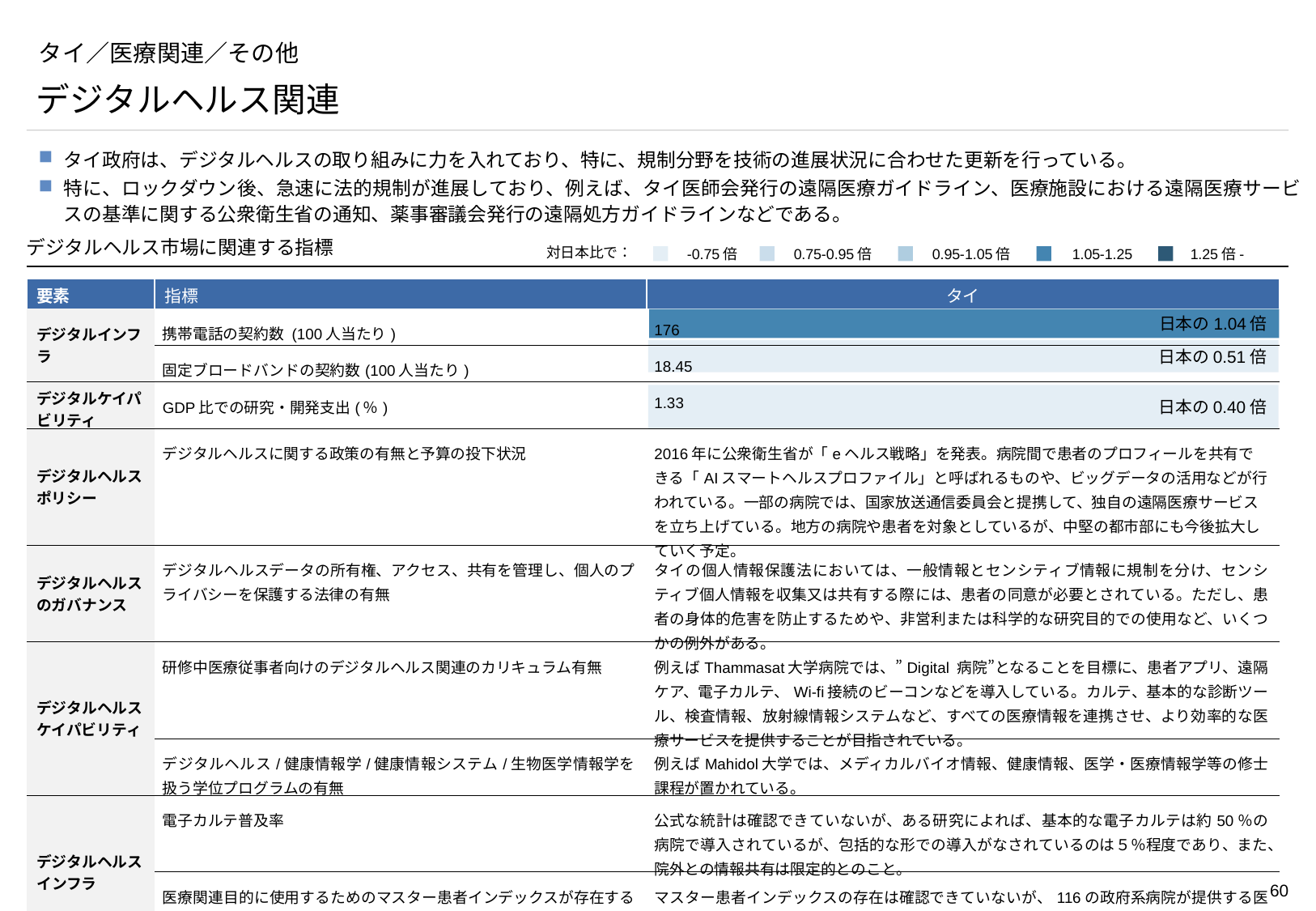

# タイ／医療関連／その他
デジタルヘルス関連
タイ政府は、デジタルヘルスの取り組みに力を入れており、特に、規制分野を技術の進展状況に合わせた更新を行っている。
特に、ロックダウン後、急速に法的規制が進展しており、例えば、タイ医師会発行の遠隔医療ガイドライン、医療施設における遠隔医療サービスの基準に関する公衆衛生省の通知、薬事審議会発行の遠隔処方ガイドラインなどである。
デジタルヘルス市場に関連する指標
対日本比で：
-0.75倍

0.75-0.95倍

0.95-1.05倍

1.05-1.25

1.25倍-

| 要素 | 指標 | タイ |
| --- | --- | --- |
| デジタルインフラ | 携帯電話の契約数 (100人当たり) | 176 |
| デジタルケイパビリティ | 固定ブロードバンドの契約数(100人当たり) | 18.45 |
| デジタルケイパビリティ | GDP比での研究・開発支出(％) | 1.33 |
| デジタルヘルスポリシー | デジタルヘルスに関する政策の有無と予算の投下状況 | 2016年に公衆衛生省が「eヘルス戦略」を発表。病院間で患者のプロフィールを共有できる「AIスマートヘルスプロファイル」と呼ばれるものや、ビッグデータの活用などが行われている。一部の病院では、国家放送通信委員会と提携して、独自の遠隔医療サービスを立ち上げている。地方の病院や患者を対象としているが、中堅の都市部にも今後拡大していく予定。 |
| デジタルヘルスのガバナンス | デジタルヘルスデータの所有権、アクセス、共有を管理し、個人のプライバシーを保護する法律の有無 | タイの個人情報保護法においては、一般情報とセンシティブ情報に規制を分け、センシティブ個人情報を収集又は共有する際には、患者の同意が必要とされている。ただし、患者の身体的危害を防止するためや、非営利または科学的な研究目的での使用など、いくつかの例外がある。 |
| デジタルヘルスケイパビリティ | 研修中医療従事者向けのデジタルヘルス関連のカリキュラム有無 | 例えばThammasat大学病院では、”Digital 病院”となることを目標に、患者アプリ、遠隔ケア、電子カルテ、Wi-fi接続のビーコンなどを導入している。カルテ、基本的な診断ツール、検査情報、放射線情報システムなど、すべての医療情報を連携させ、より効率的な医療サービスを提供することが目指されている。 |
|  | デジタルヘルス/健康情報学/健康情報システム/生物医学情報学を扱う学位プログラムの有無 | 例えばMahidol大学では、メディカルバイオ情報、健康情報、医学・医療情報学等の修士課程が置かれている。 |
| デジタルヘルスインフラ | 電子カルテ普及率 | 公式な統計は確認できていないが、ある研究によれば、基本的な電子カルテは約50％の病院で導入されているが、包括的な形での導入がなされているのは５％程度であり、また、院外との情報共有は限定的とのこと。 |
|  | 医療関連目的に使用するためのマスター患者インデックスが存在するか | マスター患者インデックスの存在は確認できていないが、116の政府系病院が提供する医療サービスをITシステムとモバイルアプリケーションでつなぐプロジェクトが行われており、医師同士がオンラインで医療情報を共有できる。 |
日本の1.04倍
日本の0.51倍
日本の0.40倍
（出所）世界銀行、タイムズ・ハイヤー・エデュケーション